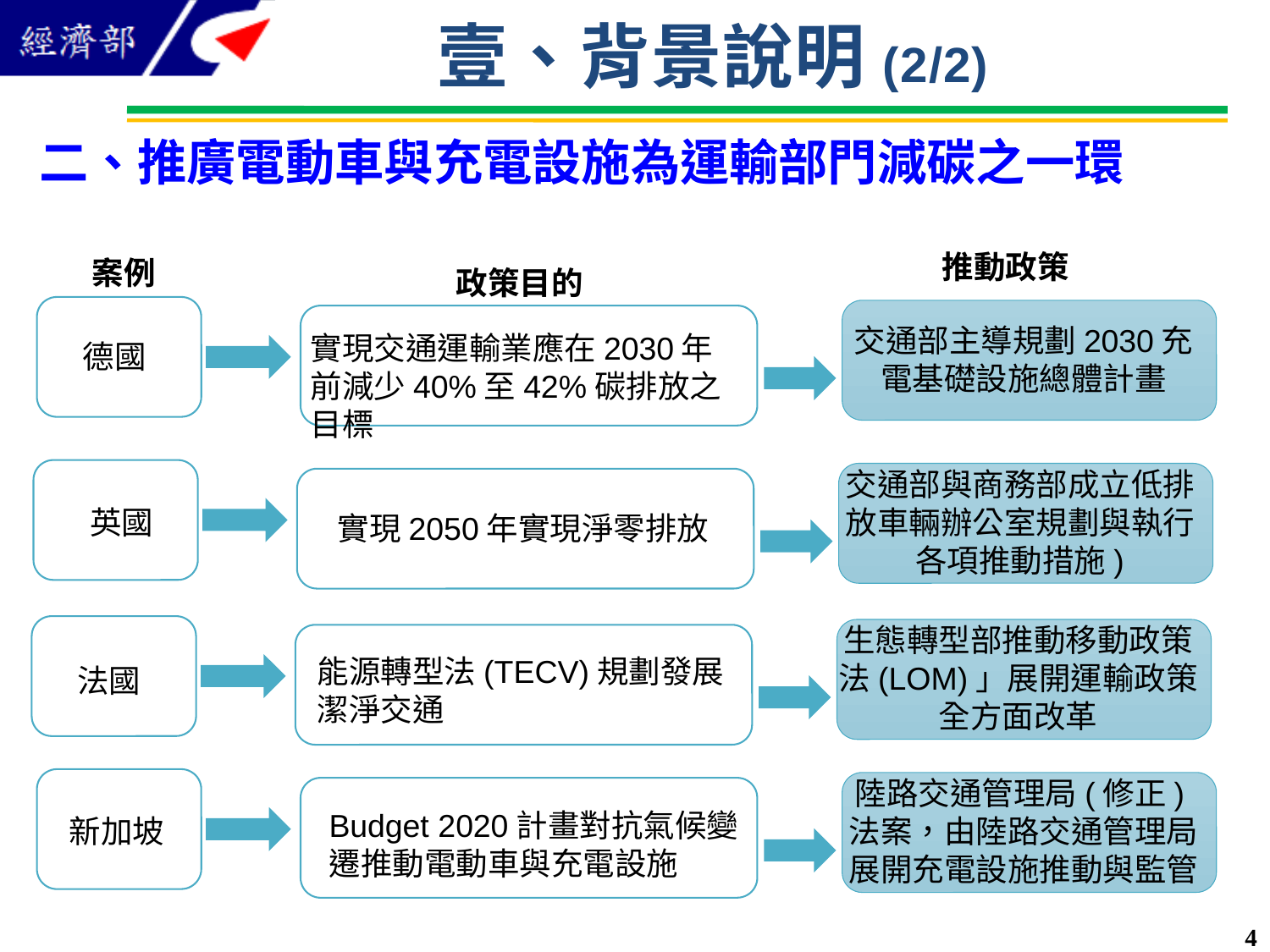

壹、背景說明(2/2)
二、推廣電動車與充電設施為運輸部門減碳之一環

推動政策
案例
政策目的

交通部主導規劃2030充電基礎設施總體計畫
實現交通運輸業應在2030年前減少40%至42%碳排放之目標
德國

交通部與商務部成立低排放車輛辦公室規劃與執行各項推動措施)

英國

實現2050年實現淨零排放

生態轉型部推動移動政策法(LOM)」展開運輸政策全方面改革

能源轉型法(TECV)規劃發展潔淨交通

法國

陸路交通管理局(修正)法案，由陸路交通管理局展開充電設施推動與監管

Budget 2020計畫對抗氣候變遷推動電動車與充電設施
新加坡

4